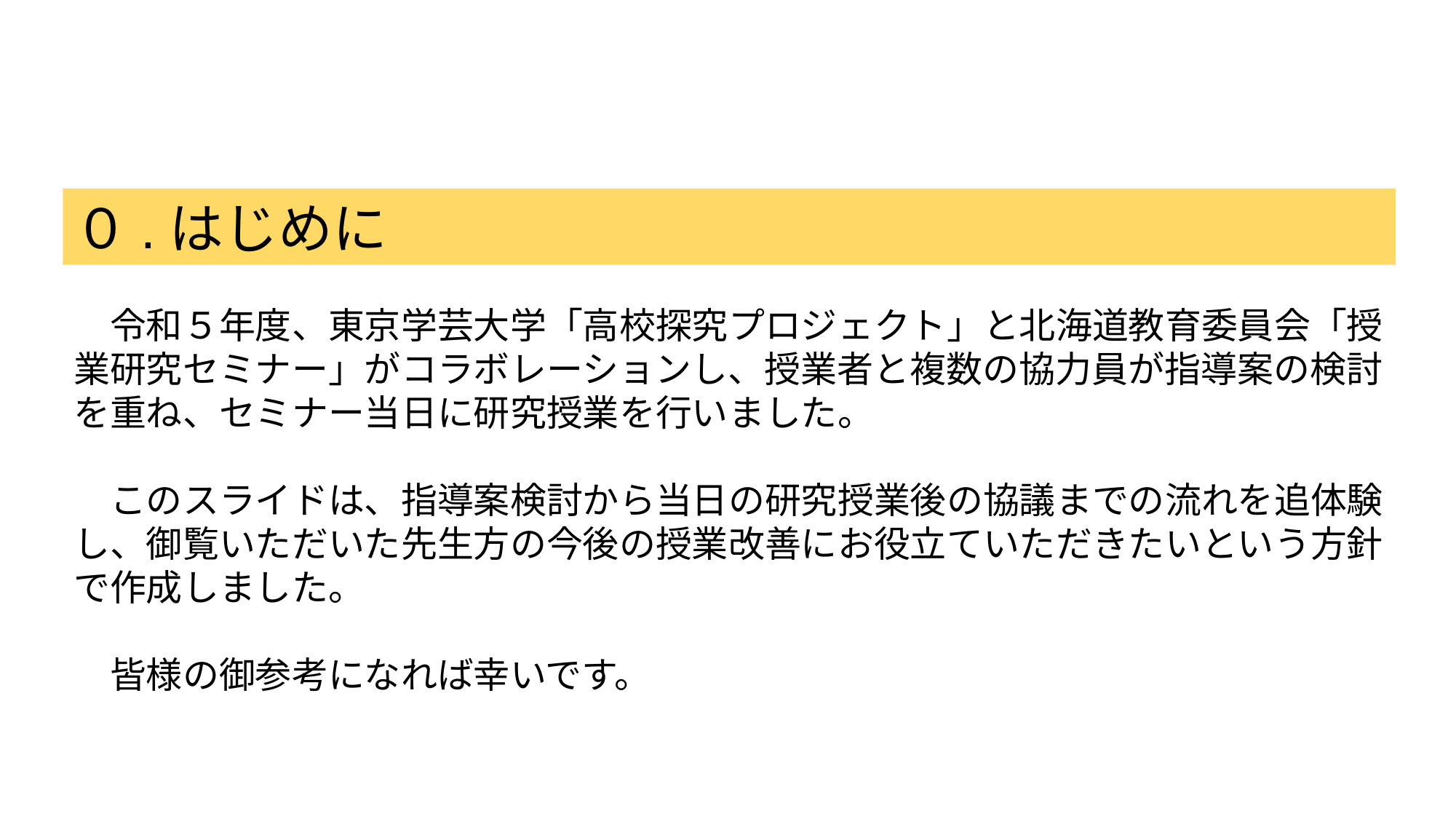

０.はじめに
　令和５年度、東京学芸大学「高校探究プロジェクト」と北海道教育委員会「授業研究セミナー」がコラボレーションし、授業者と複数の協力員が指導案の検討を重ね、セミナー当日に研究授業を行いました。

　このスライドは、指導案検討から当日の研究授業後の協議までの流れを追体験し、御覧いただいた先生方の今後の授業改善にお役立ていただきたいという方針で作成しました。

　皆様の御参考になれば幸いです。